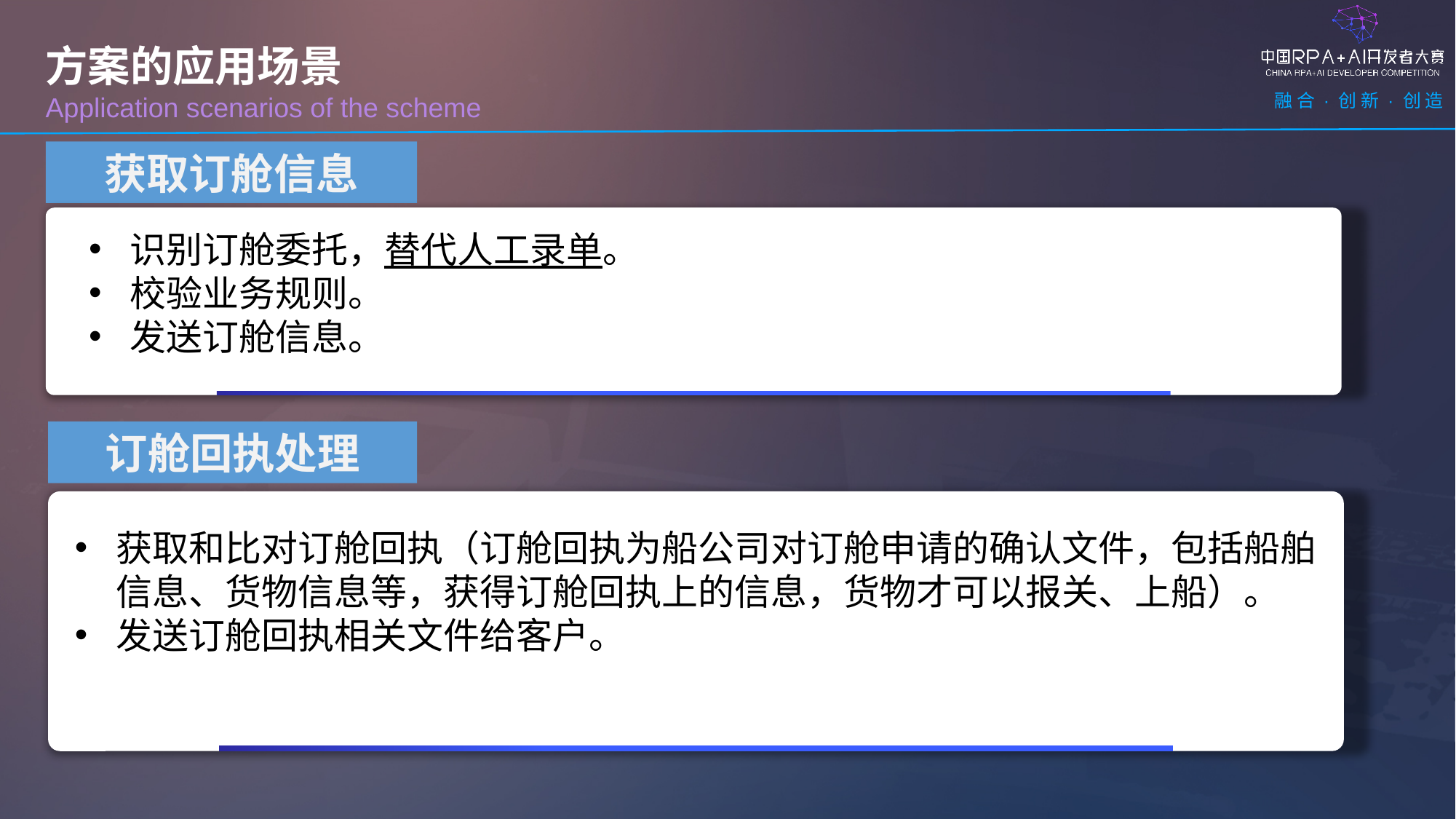

方案的应用场景
Application scenarios of the scheme
获取订舱信息

识别订舱委托，替代人工录单。
校验业务规则。
发送订舱信息。
订舱回执处理

获取和比对订舱回执（订舱回执为船公司对订舱申请的确认文件，包括船舶信息、货物信息等，获得订舱回执上的信息，货物才可以报关、上船）。
发送订舱回执相关文件给客户。